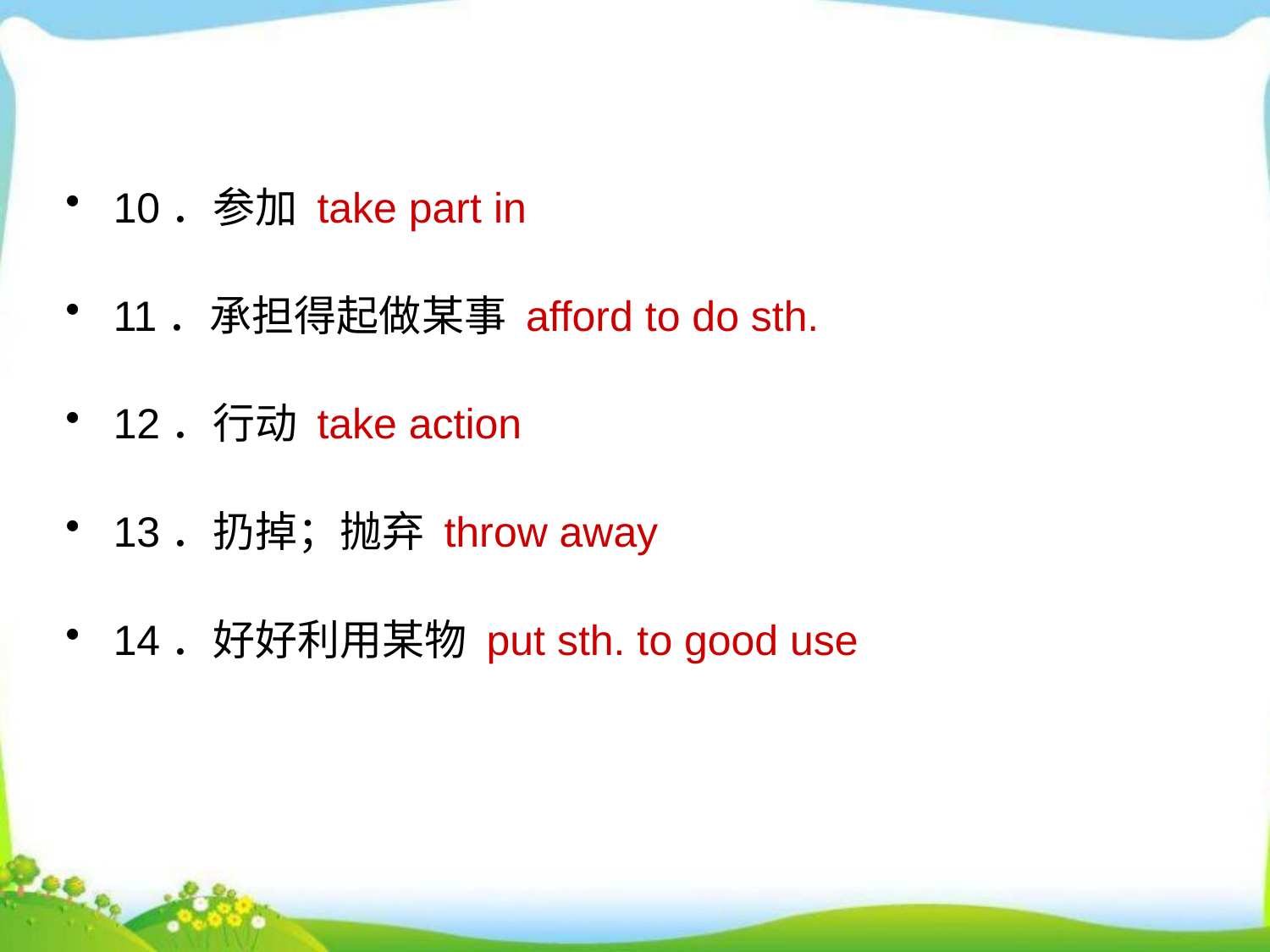

10．参加 take part in

11．承担得起做某事 afford to do sth.

12．行动 take action

13．扔掉；抛弃 throw away

14．好好利用某物 put sth. to good use